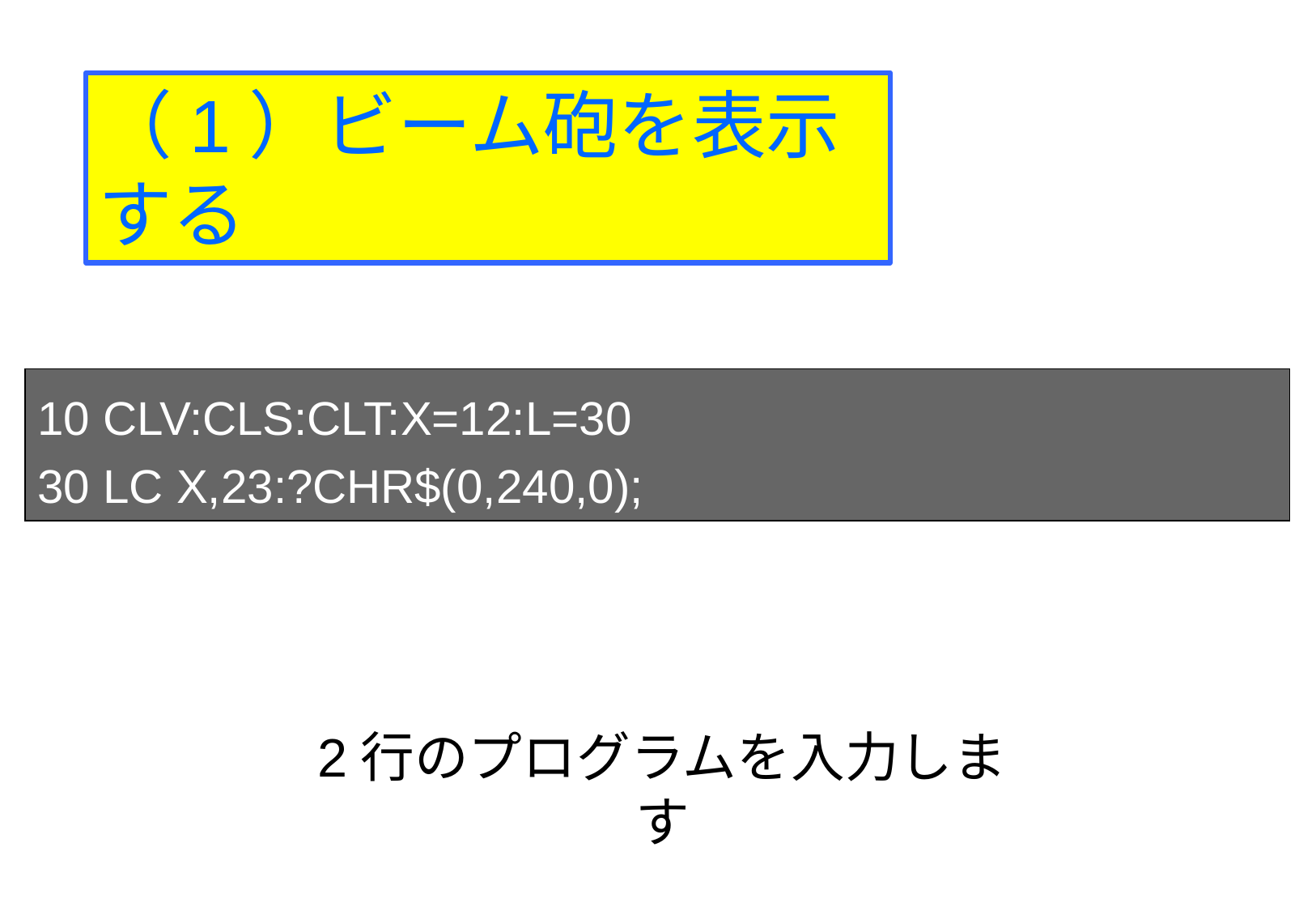

（1）ビーム砲を表示する
10 CLV:CLS:CLT:X=12:L=30
30 LC X,23:?CHR$(0,240,0);
2行のプログラムを入力します